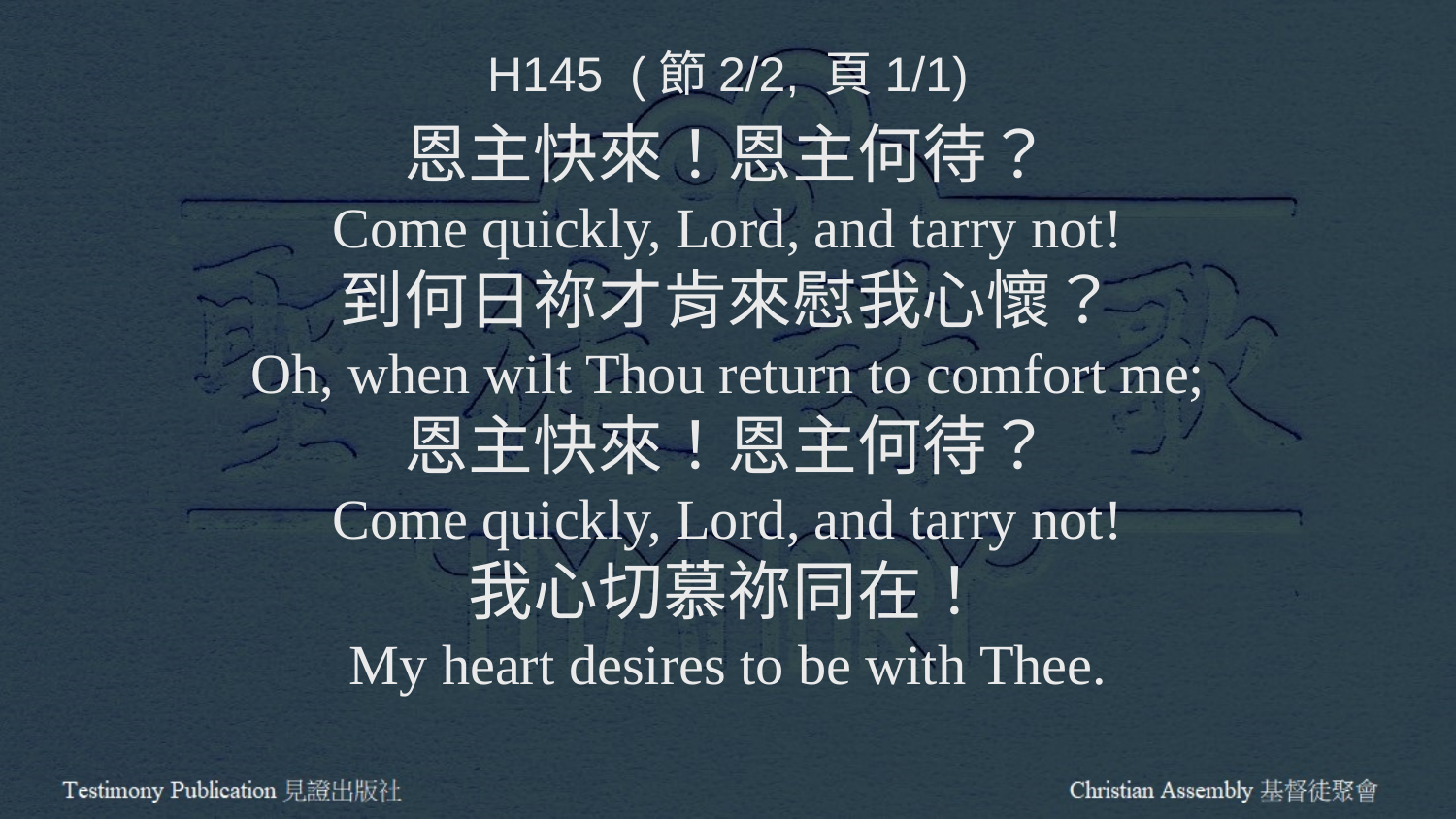

H145  (節2/2, 頁1/1)
恩主快來！恩主何待？
Come quickly, Lord, and tarry not!
到何日祢才肯來慰我心懷？
Oh, when wilt Thou return to comfort me;
恩主快來！恩主何待？
Come quickly, Lord, and tarry not!
我心切慕祢同在！
My heart desires to be with Thee.